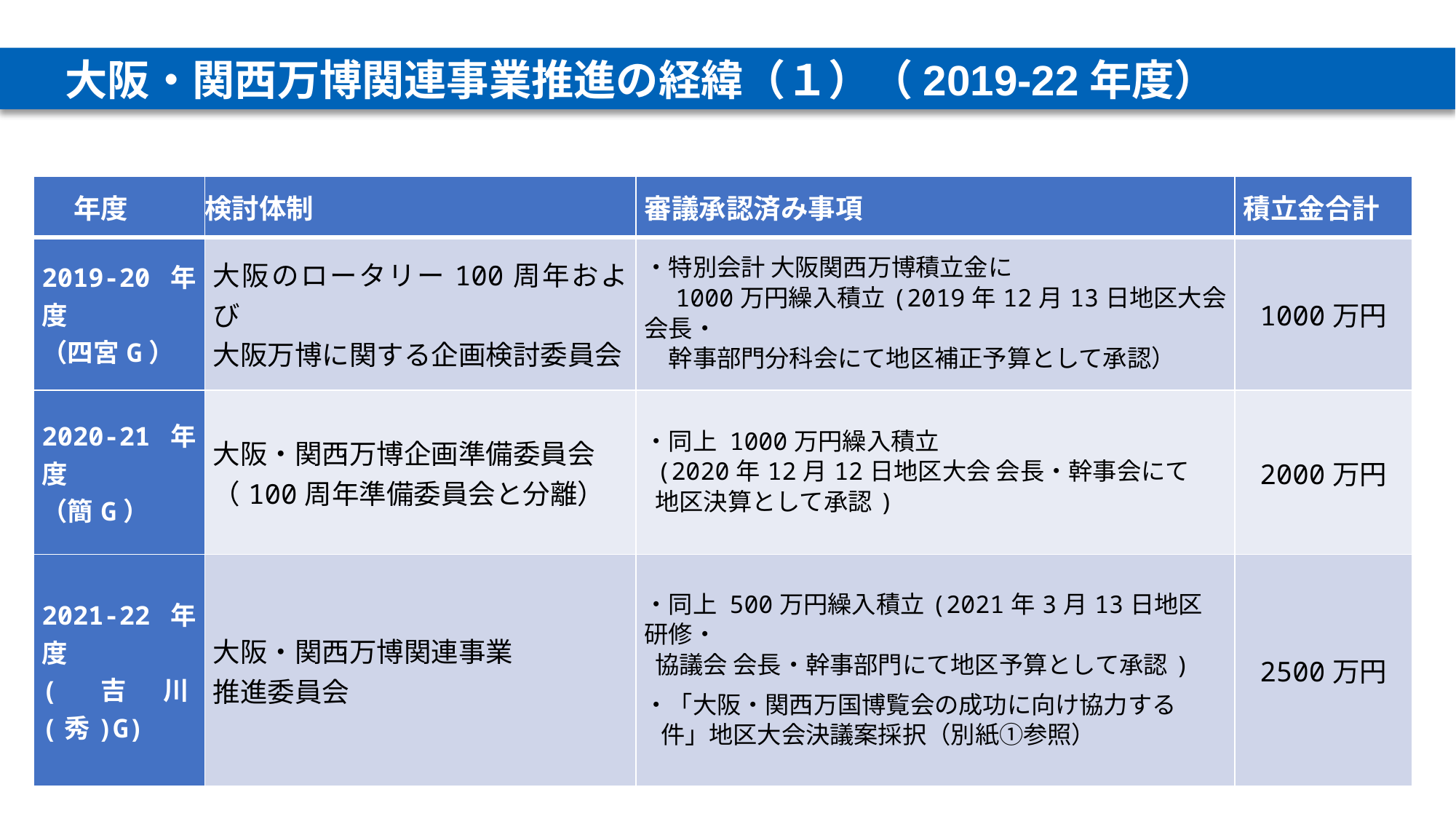

大阪・関西万博関連事業推進の経緯（１）（2019-22年度）
| 年度 | 検討体制 | 審議承認済み事項 | 積立金合計 |
| --- | --- | --- | --- |
| 2019-20年度 （四宮G） | 大阪のロータリー100周年および 大阪万博に関する企画検討委員会 | ・特別会計 大阪関西万博積立金に 　1000万円繰入積立(2019年12月13日地区大会会長・ 　幹事部門分科会にて地区補正予算として承認） | 1000万円 |
| 2020-21年度 （簡G） | 大阪・関西万博企画準備委員会 （100周年準備委員会と分離） | ・同上 1000万円繰入積立 (2020年12月12日地区大会 会長・幹事会にて 地区決算として承認) | 2000万円 |
| 2021-22年度 (吉川(秀)G) | 大阪・関西万博関連事業 推進委員会 | ・同上 500万円繰入積立(2021年3月13日地区研修・ 協議会 会長・幹事部門にて地区予算として承認) ・「大阪・関西万国博覧会の成功に向け協力する 件」地区大会決議案採択（別紙①参照） | 2500万円 |